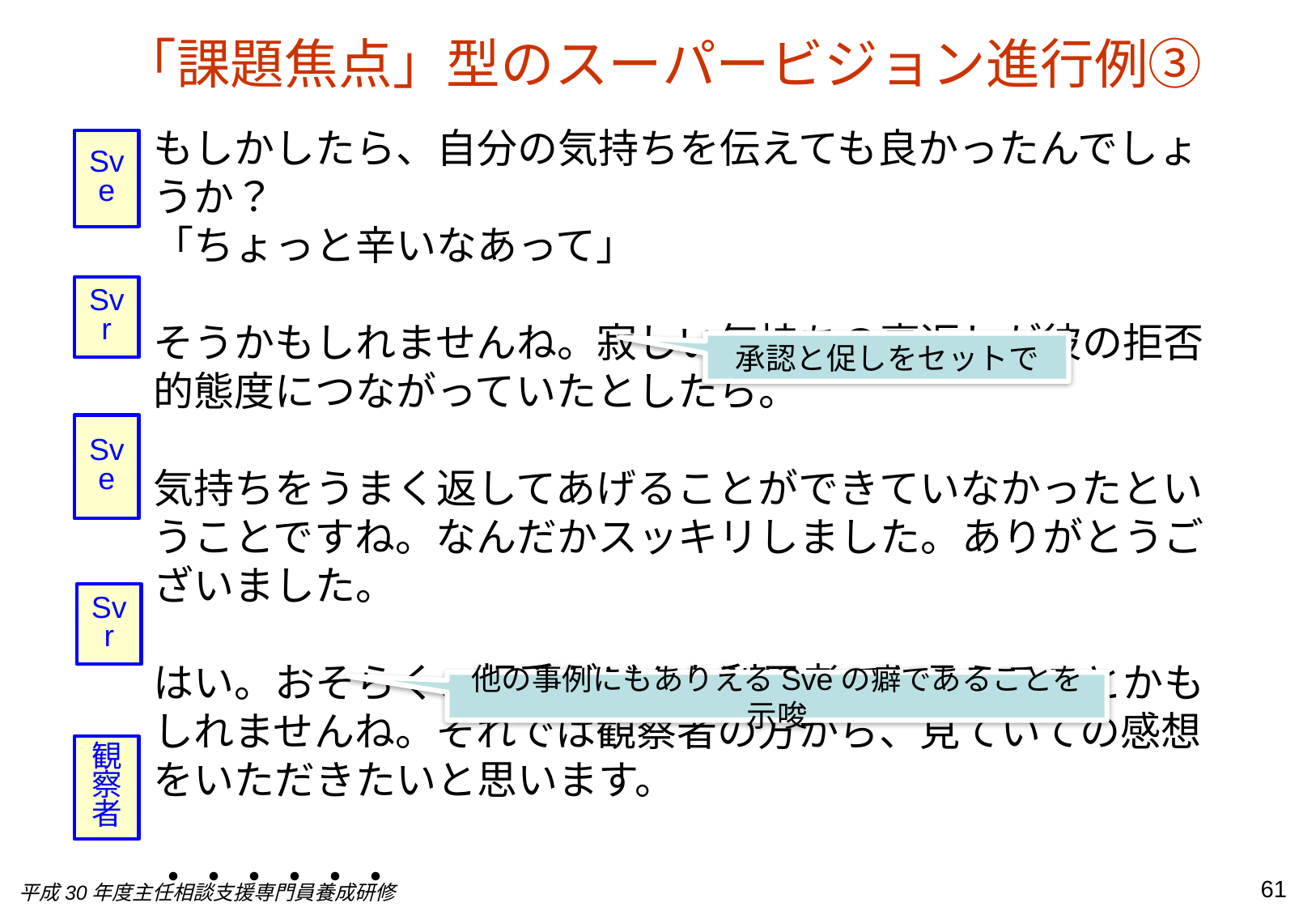

「課題焦点」型のスーパービジョン進行例③
もしかしたら、自分の気持ちを伝えても良かったんでしょうか？
「ちょっと辛いなあって」

そうかもしれませんね。寂しい気持ちの裏返しが彼の拒否的態度につながっていたとしたら。

気持ちをうまく返してあげることができていなかったということですね。なんだかスッキリしました。ありがとうございました。

はい。おそらく、相手がどんな利用者でも言えることかもしれませんね。それでは観察者の方から、見ていての感想をいただきたいと思います。

・・・・・・
Sve
Svr
承認と促しをセットで
Sve
Svr
他の事例にもありえるSveの癖であることを示唆
観察者
61
平成30年度主任相談支援専門員養成研修